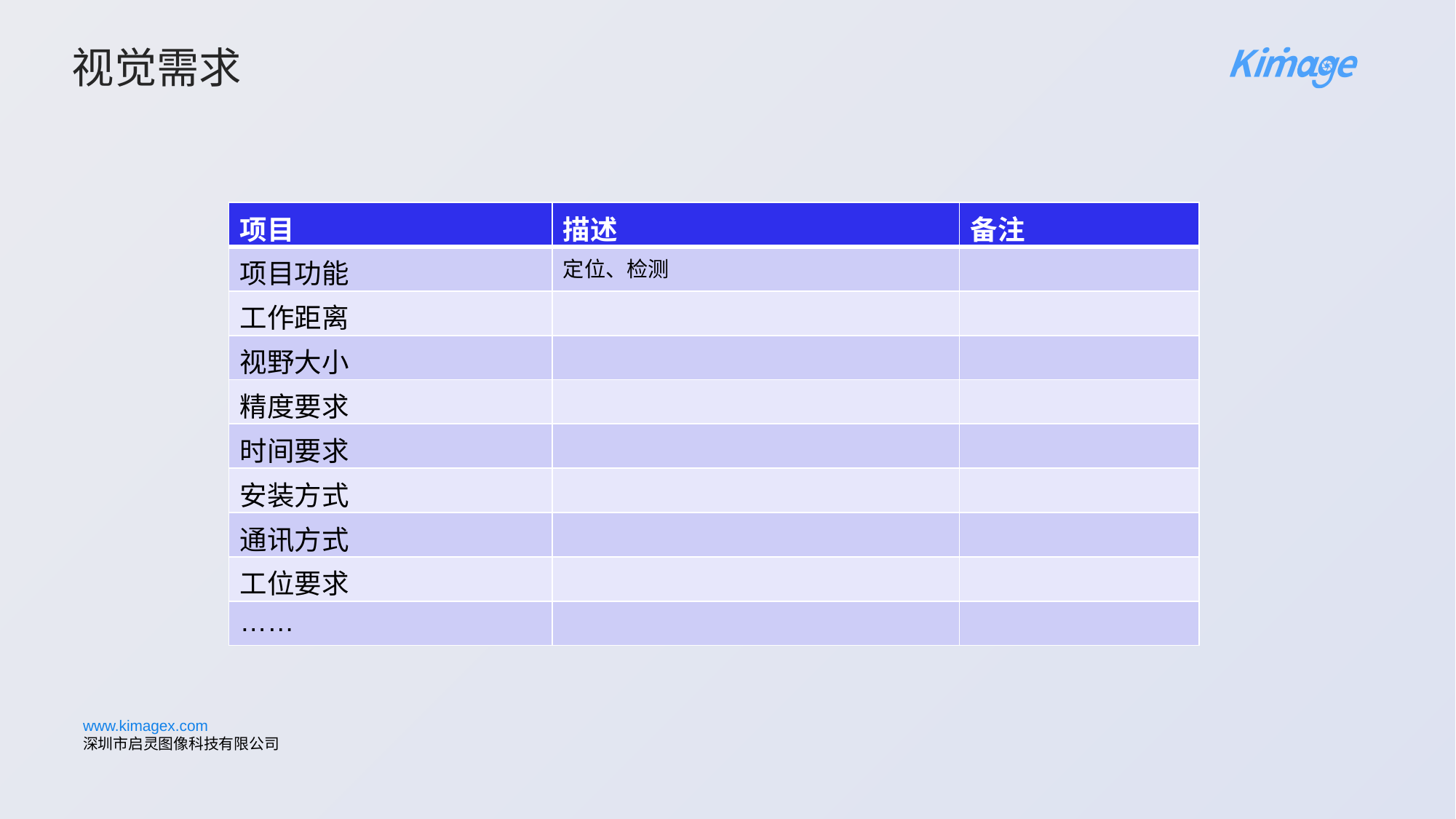

视觉需求
| 项目 | 描述 | 备注 |
| --- | --- | --- |
| 项目功能 | 定位、检测 |  |
| 工作距离 |  |  |
| 视野大小 |  |  |
| 精度要求 |  |  |
| 时间要求 |  |  |
| 安装方式 |  |  |
| 通讯方式 |  |  |
| 工位要求 |  |  |
| …… |  |  |